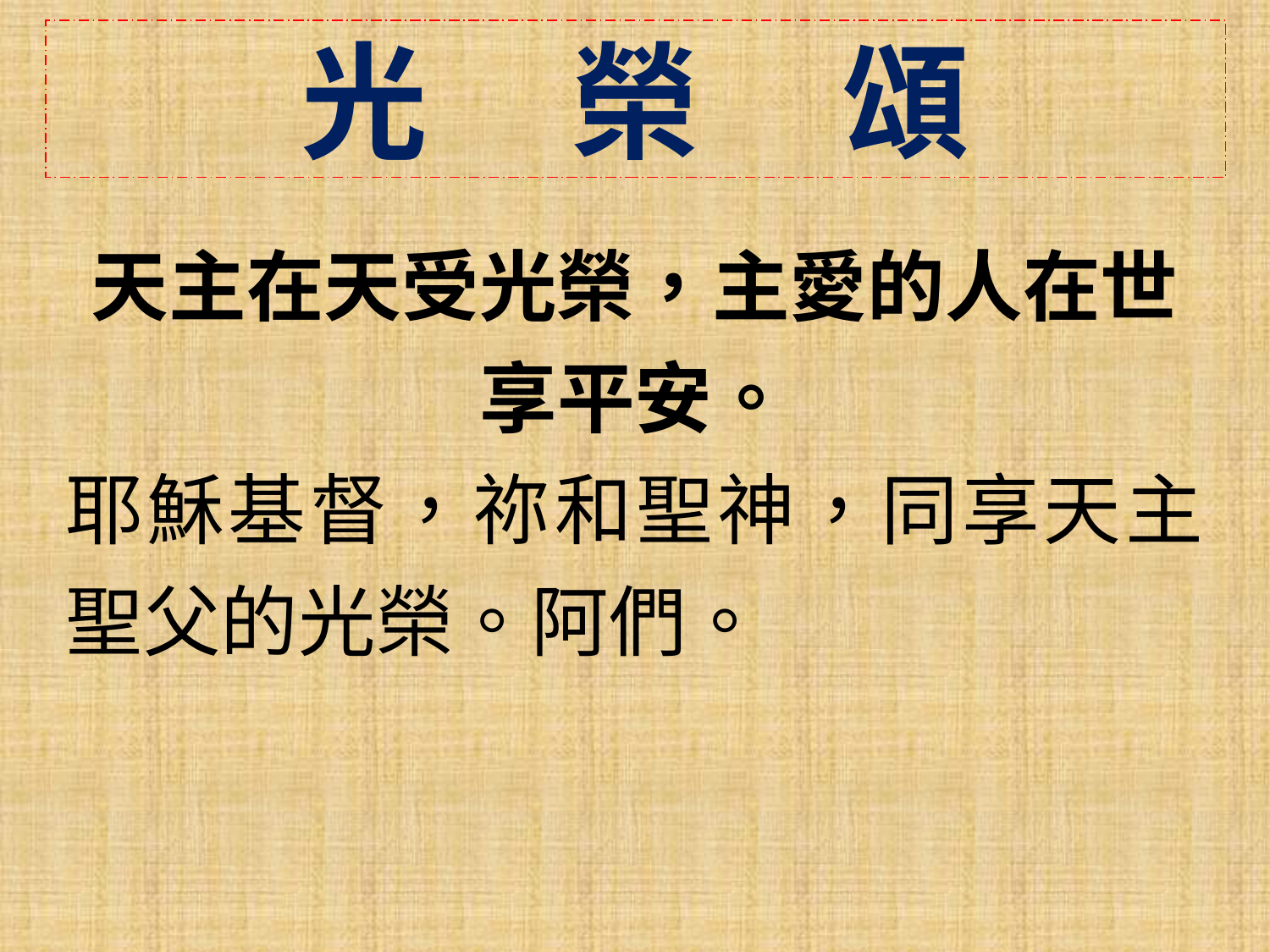

光     榮     頌
天主在天受光榮，主愛的人在世享平安。
耶穌基督，祢和聖神，同享天主聖父的光榮。阿們。